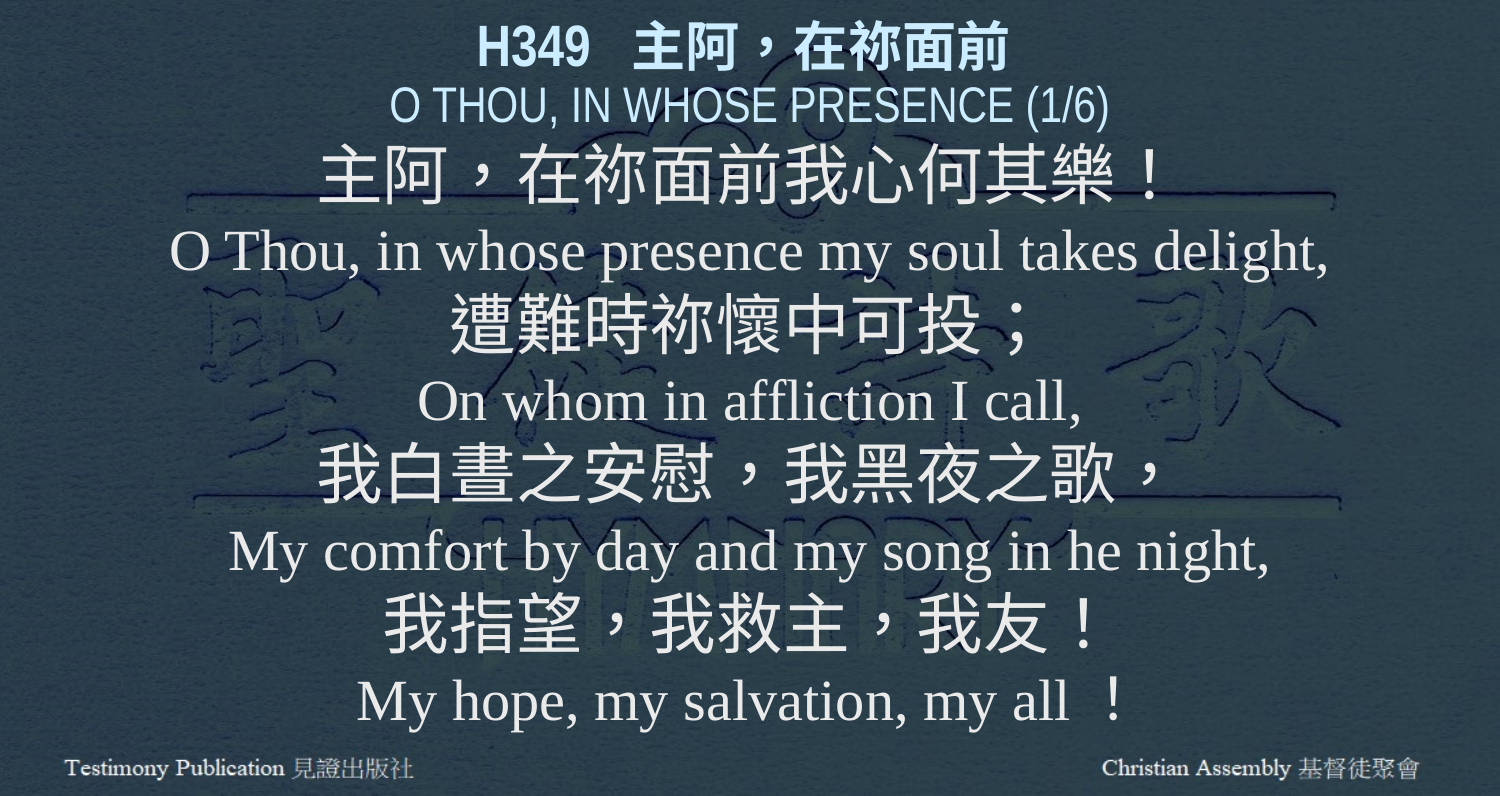

H349  主阿，在祢面前
O THOU, IN WHOSE PRESENCE (1/6)
主阿，在祢面前我心何其樂！
O Thou, in whose presence my soul takes delight,
遭難時祢懷中可投；
On whom in affliction I call,
我白晝之安慰，我黑夜之歌，
My comfort by day and my song in he night,
我指望，我救主，我友！
My hope, my salvation, my all！